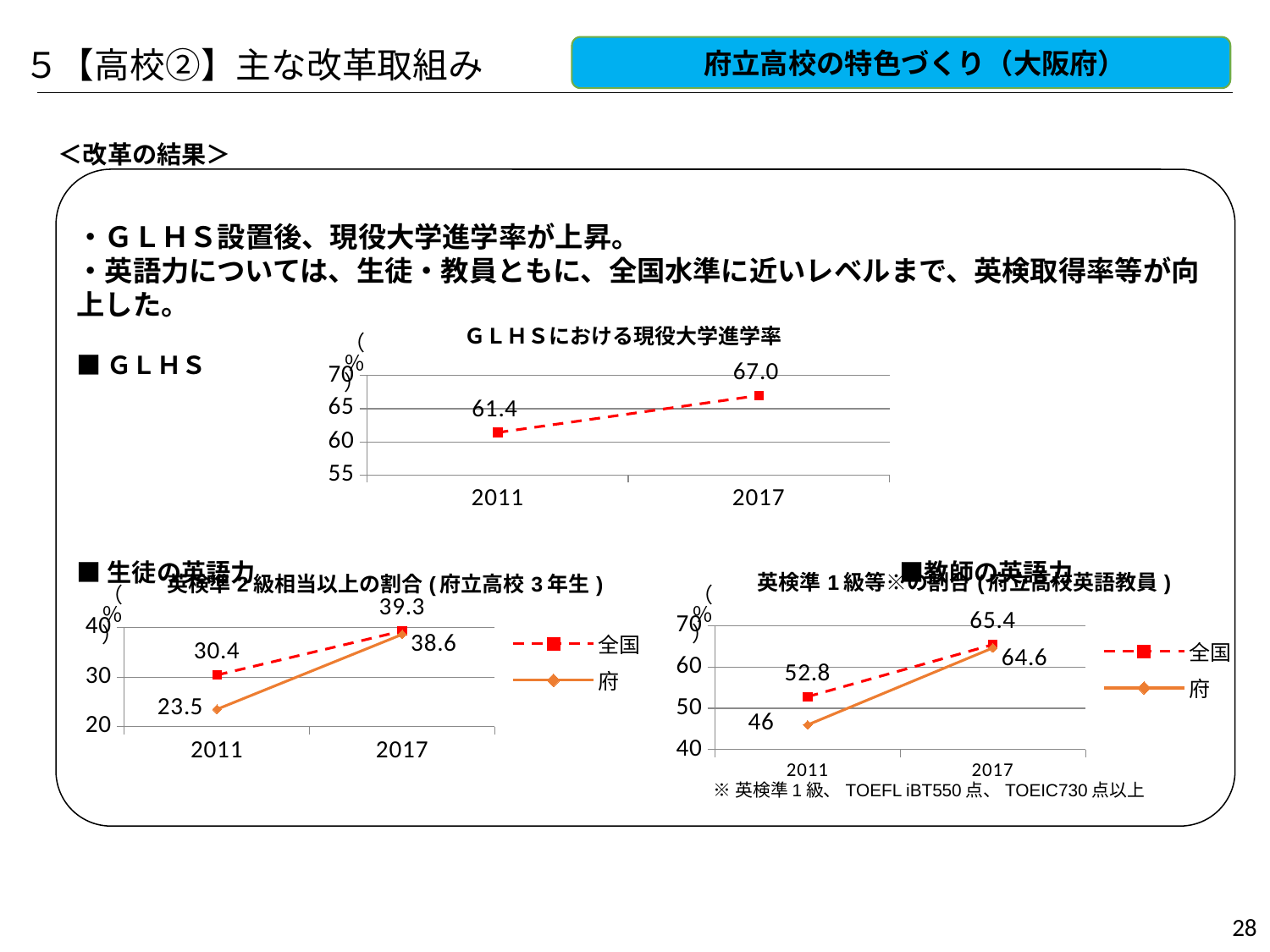

５【高校②】主な改革取組み
　府立高校の特色づくり（大阪府）
＜改革の結果＞

・ＧＬＨＳ設置後、現役大学進学率が上昇。
・英語力については、生徒・教員ともに、全国水準に近いレベルまで、英検取得率等が向上した。

■ＧＬＨＳ

■生徒の英語力　　　　　　　　　　　　　　　　　　　　　　　　　　■教師の英語力

### Chart: ＧＬＨＳにおける現役大学進学率

| Category | 府 |
|---|---|
| 2011 | 61.4 |
| 2017 | 67.0 |

### Chart: 英検準1級等※の割合(府立高校英語教員)

| Category | 全国 | 府 |
|---|---|---|
| 2011 | 52.8 | 46.0 |
| 2017 | 65.4 | 64.6 |

### Chart: 英検準2級相当以上の割合(府立高校3年生)

| Category | 全国 | 府 |
|---|---|---|
| 2011 | 30.4 | 23.5 |
| 2017 | 39.3 | 38.6 |
※英検準1級、TOEFL iBT550点、TOEIC730点以上
28